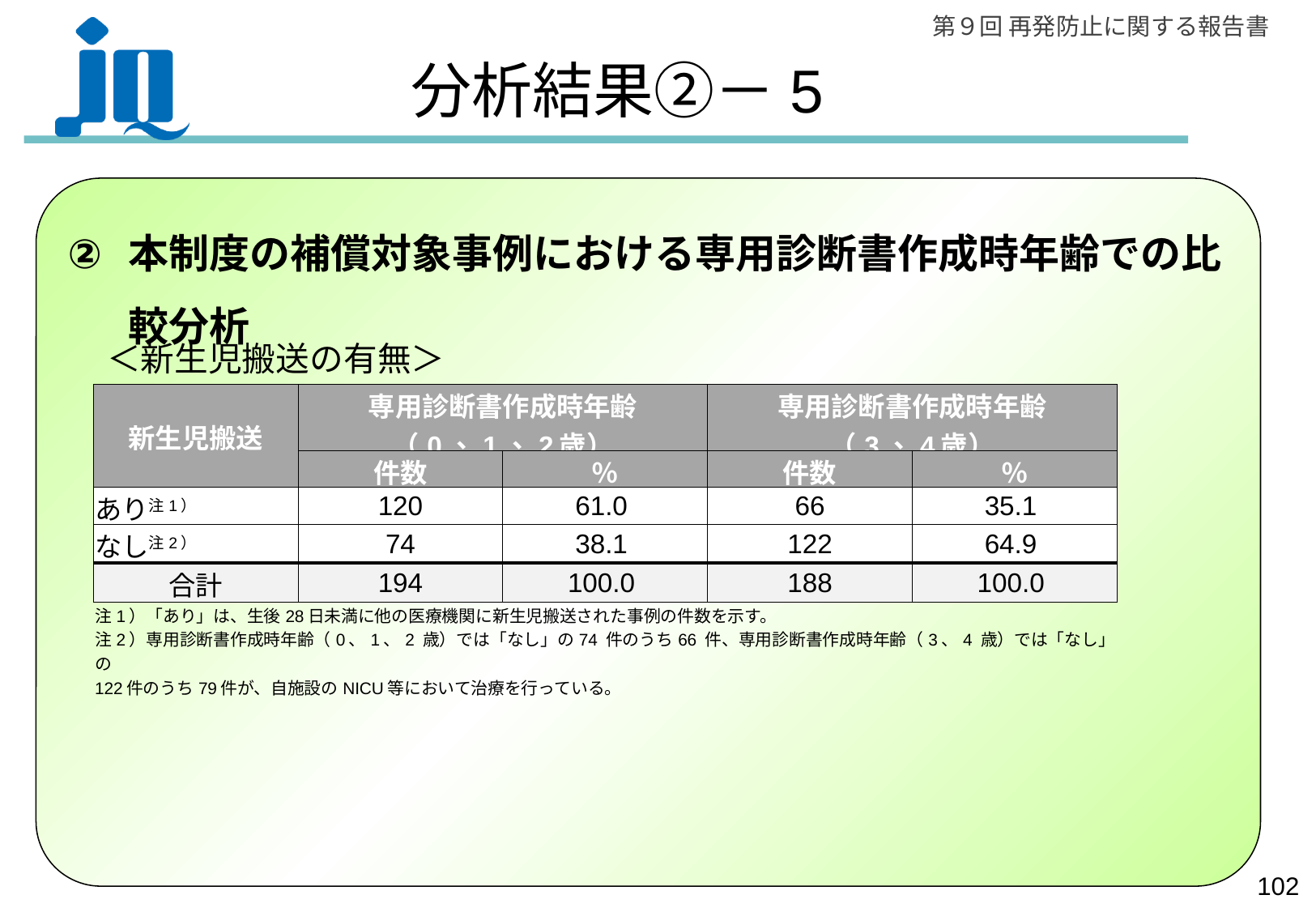

# 分析結果②－5
本制度の補償対象事例における専用診断書作成時年齢での比較分析
＜新生児搬送の有無＞
| 新生児搬送 | 専用診断書作成時年齢 （0、1、2歳） |  | 専用診断書作成時年齢 （3、4歳） |  |
| --- | --- | --- | --- | --- |
|  | 件数 | ％ | 件数 | ％ |
| あり注1） | 120 | 61.0 | 66 | 35.1 |
| なし注2） | 74 | 38.1 | 122 | 64.9 |
| 合計 | 194 | 100.0 | 188 | 100.0 |
| 注1）「あり」は、生後28日未満に他の医療機関に新生児搬送された事例の件数を示す。 |  |  |  |  |
| 注2）専用診断書作成時年齢（0、1、2 歳）では「なし」の74 件のうち66 件、専用診断書作成時年齢（3、4 歳）では「なし」の 122件のうち79件が、自施設のNICU等において治療を行っている。 |  |  |  |  |
102